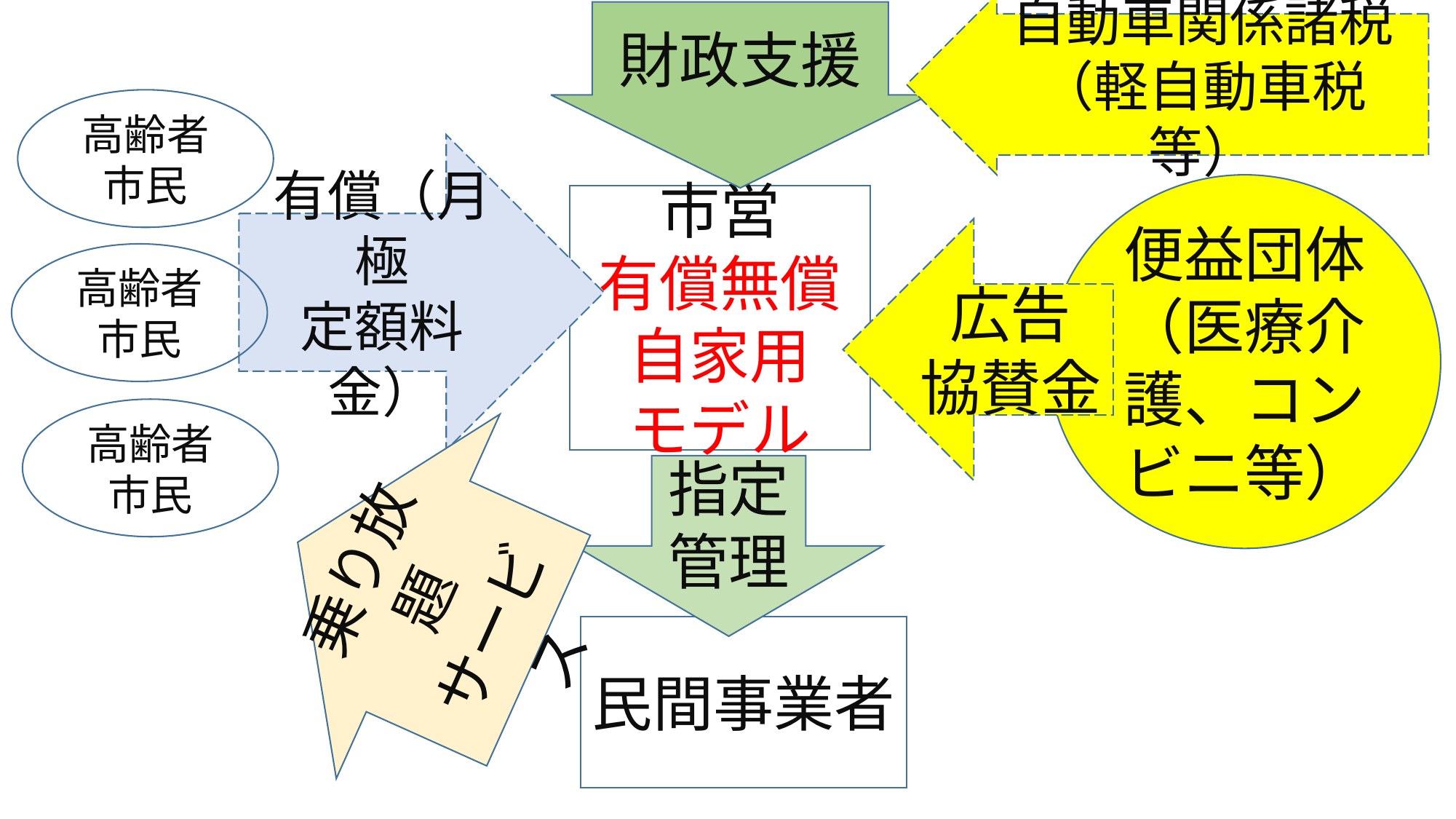

自動車関係諸税（軽自動車税等）
財政支援
高齢者市民
有償（月極
定額料金）
便益団体
（医療介護、コンビニ等）
市営
有償無償
自家用
モデル
広告
協賛金
高齢者市民
高齢者市民
指定管理
乗り放題
サービス
民間事業者